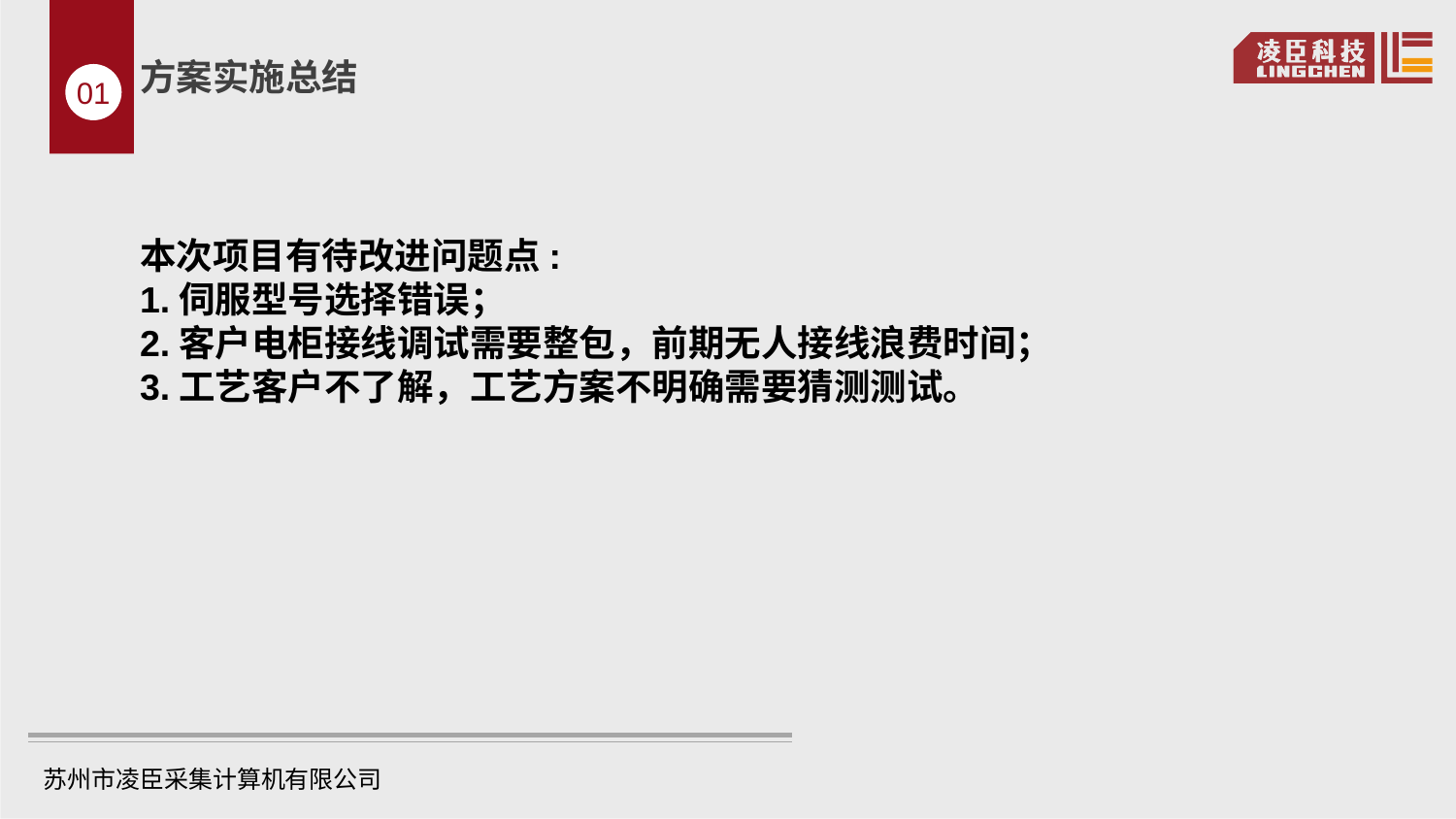

方案实施总结

01
本次项目有待改进问题点:
1.伺服型号选择错误；
2.客户电柜接线调试需要整包，前期无人接线浪费时间；
3.工艺客户不了解，工艺方案不明确需要猜测测试。